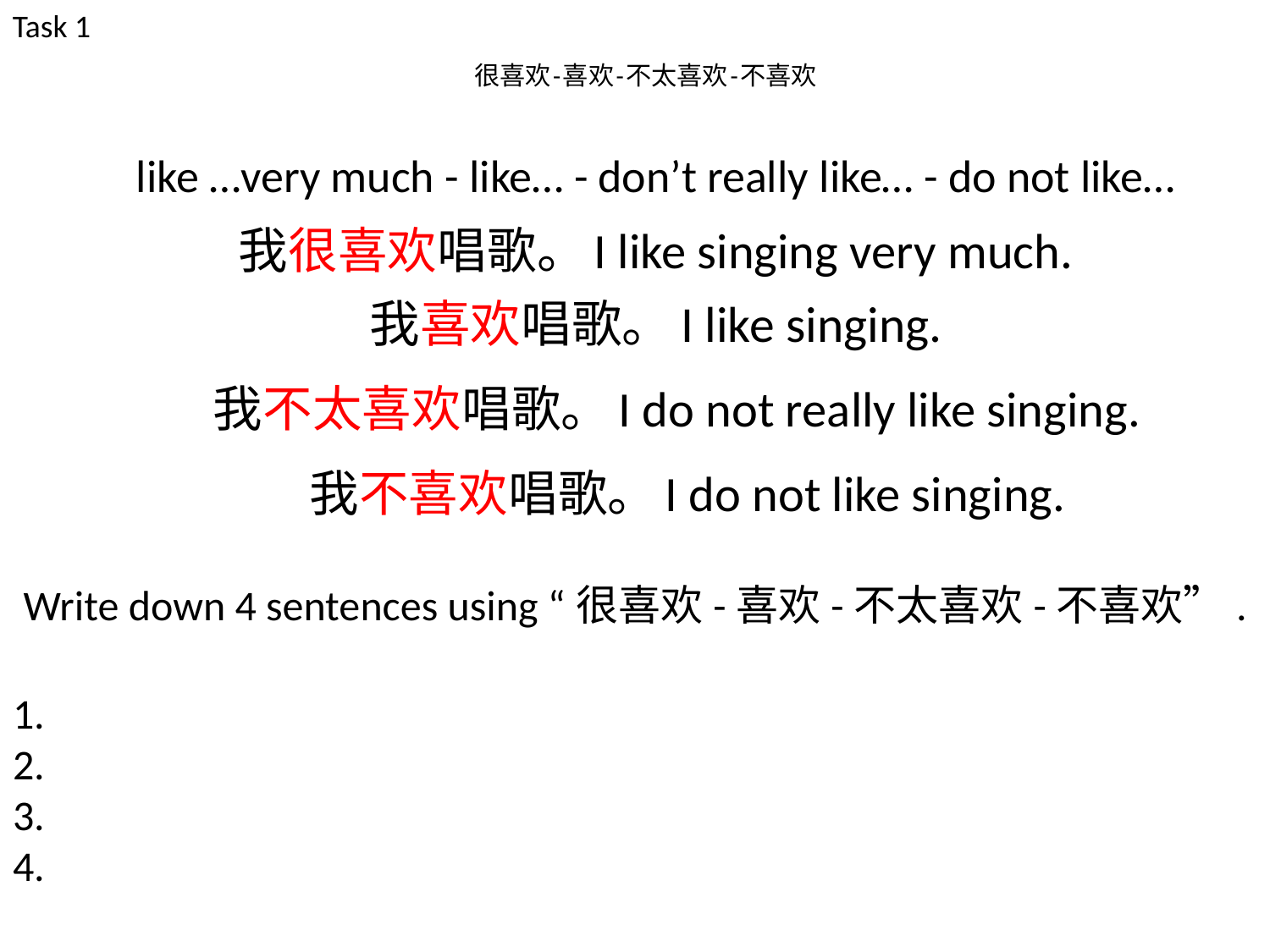

Task 1
# 很喜欢-喜欢-不太喜欢-不喜欢
like …very much - like… - don’t really like… - do not like…
我很喜欢唱歌。I like singing very much.
我喜欢唱歌。I like singing.
我不太喜欢唱歌。I do not really like singing.
我不喜欢唱歌。I do not like singing.
Write down 4 sentences using “很喜欢-喜欢-不太喜欢-不喜欢”.
1.
2.
3.
4.